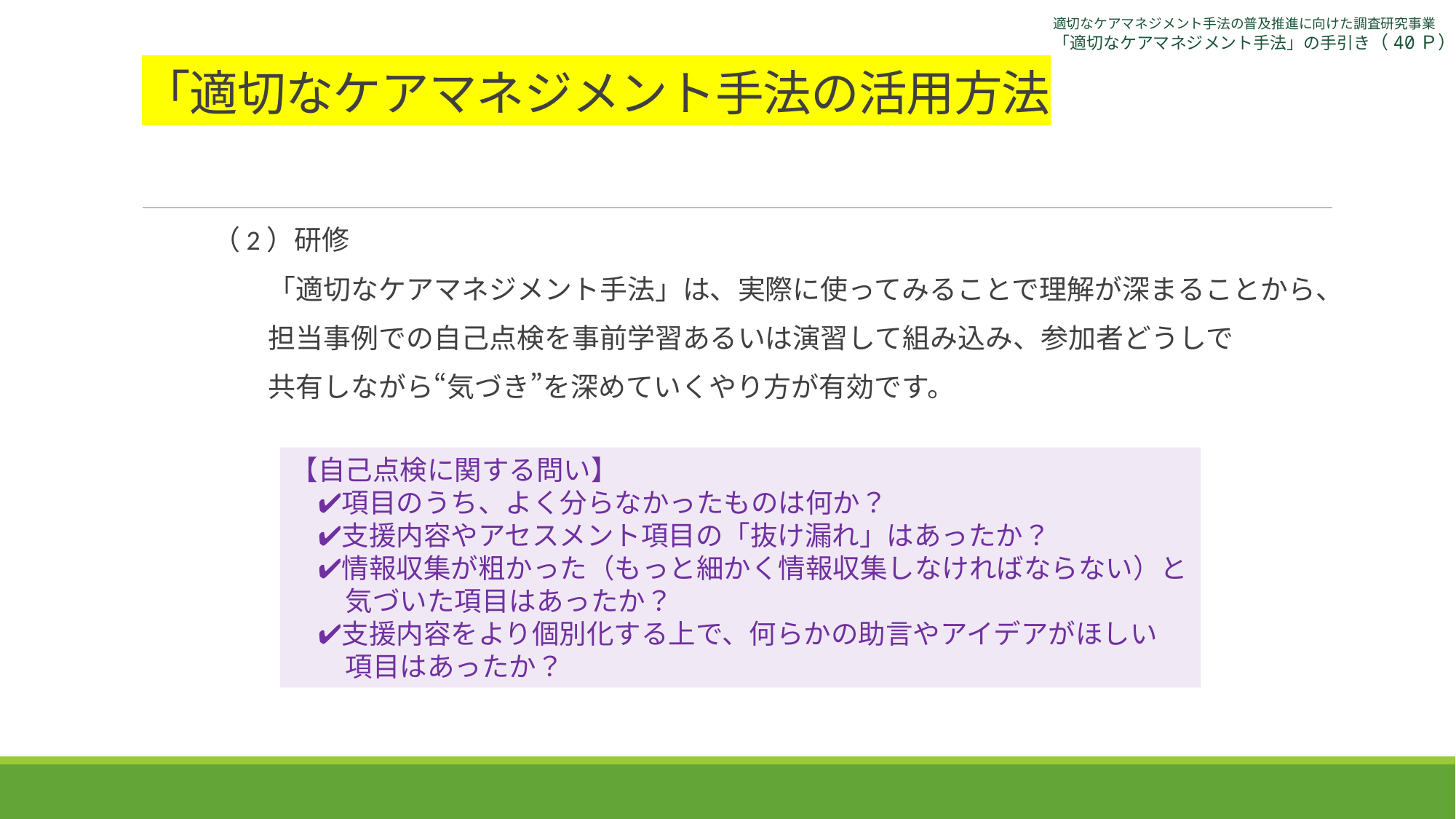

適切なケアマネジメント手法の普及推進に向けた調査研究事業
「適切なケアマネジメント手法」の手引き（40Ｐ）
# 「適切なケアマネジメント手法の活用方法
（2）研修
　　「適切なケアマネジメント手法」は、実際に使ってみることで理解が深まることから、
　　担当事例での自己点検を事前学習あるいは演習して組み込み、参加者どうしで
　　共有しながら“気づき”を深めていくやり方が有効です。
【自己点検に関する問い】
　✔項目のうち、よく分らなかったものは何か？
　✔支援内容やアセスメント項目の「抜け漏れ」はあったか？
　✔情報収集が粗かった（もっと細かく情報収集しなければならない）と
　　気づいた項目はあったか？
　✔支援内容をより個別化する上で、何らかの助言やアイデアがほしい
　　項目はあったか？